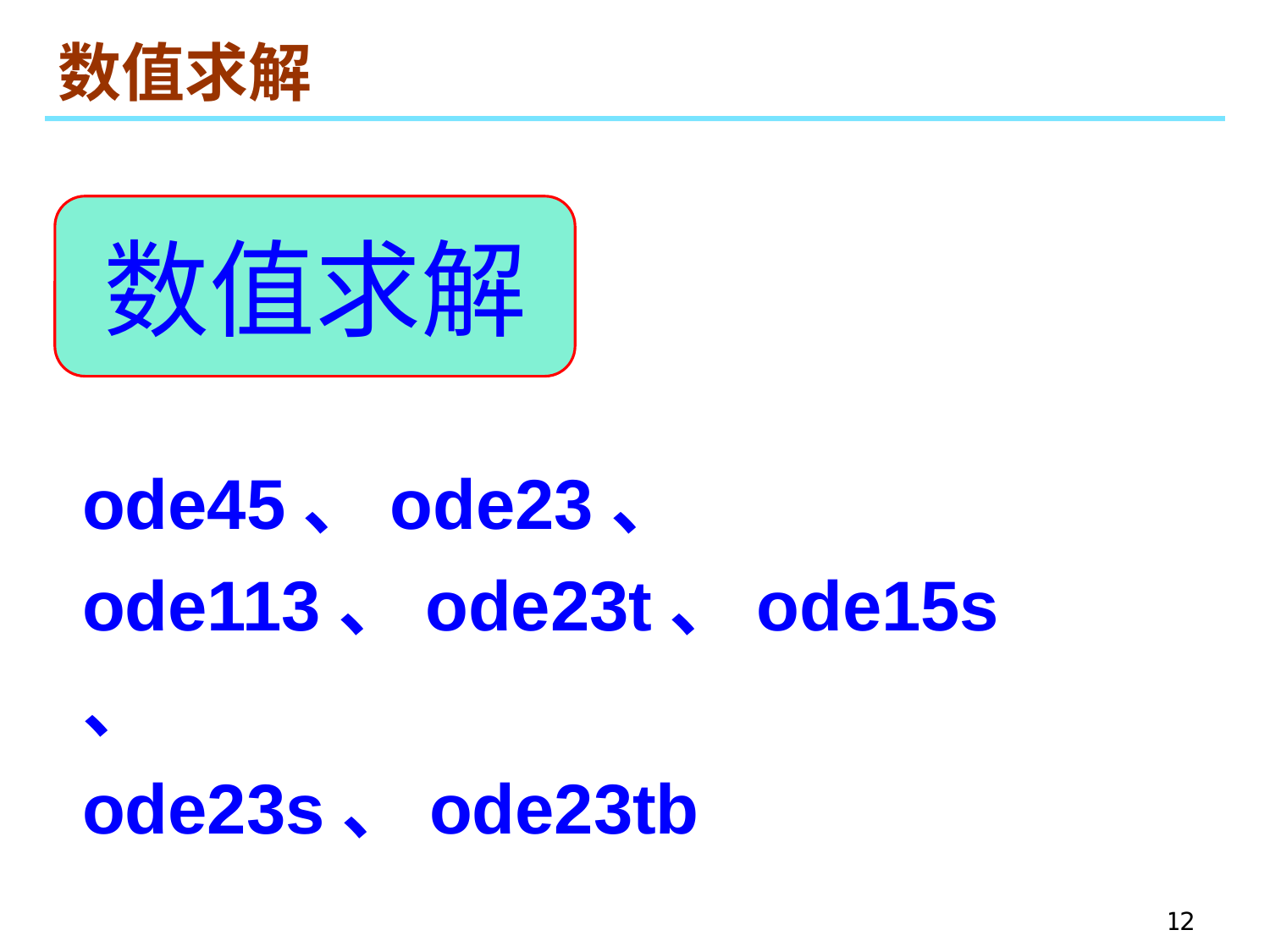

# 数值求解
数值求解
ode45、ode23、
ode113、ode23t、ode15s、
ode23s、ode23tb
12